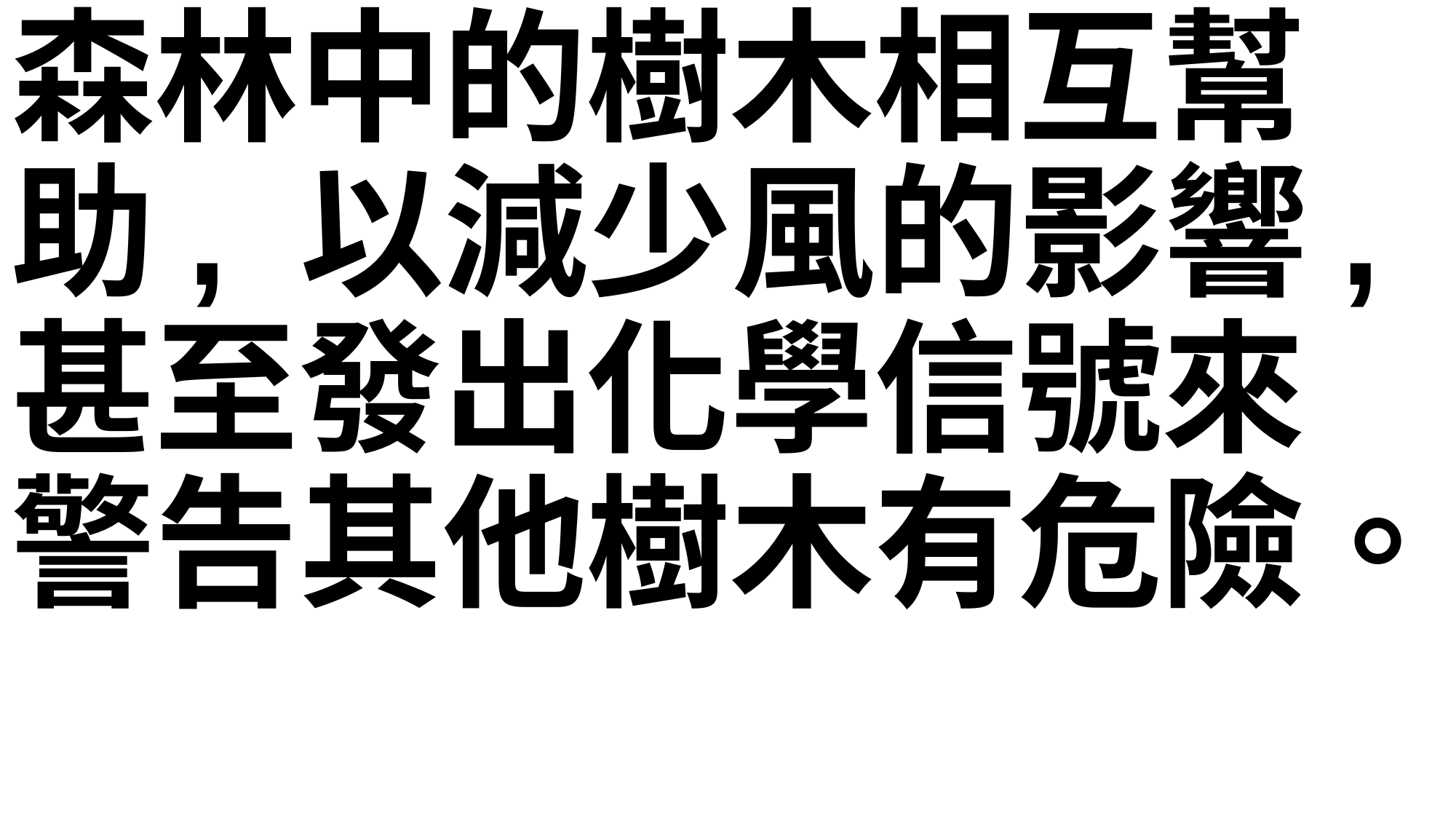

森林中的樹木相互幫助, 以減少風的影響, 甚至發出化學信號來警告其他樹木有危險。